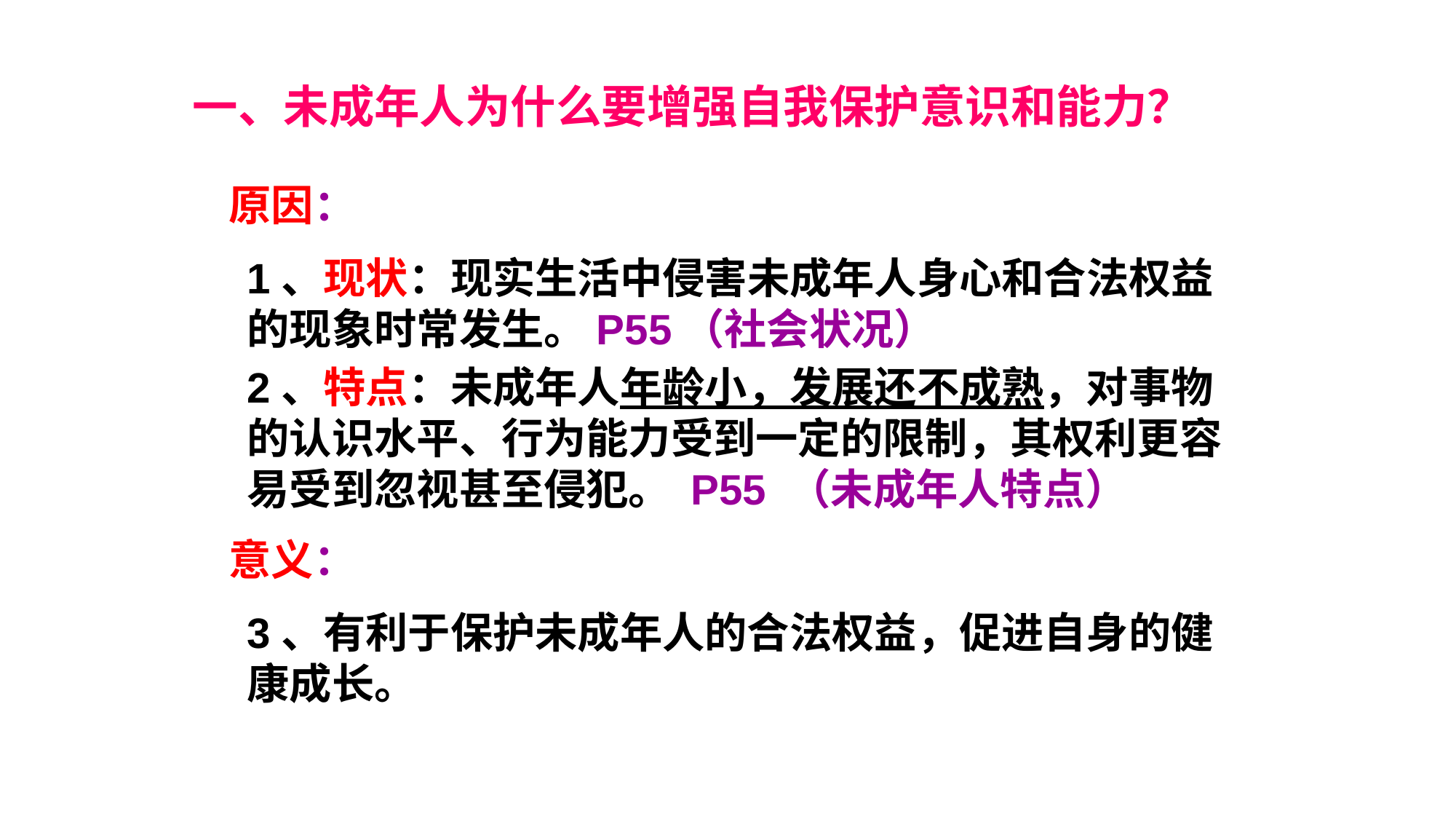

一、未成年人为什么要增强自我保护意识和能力？
原因：
1、现状：现实生活中侵害未成年人身心和合法权益的现象时常发生。P55（社会状况）
2、特点：未成年人年龄小，发展还不成熟，对事物的认识水平、行为能力受到一定的限制，其权利更容易受到忽视甚至侵犯。 P55 （未成年人特点）
意义：
3、有利于保护未成年人的合法权益，促进自身的健康成长。